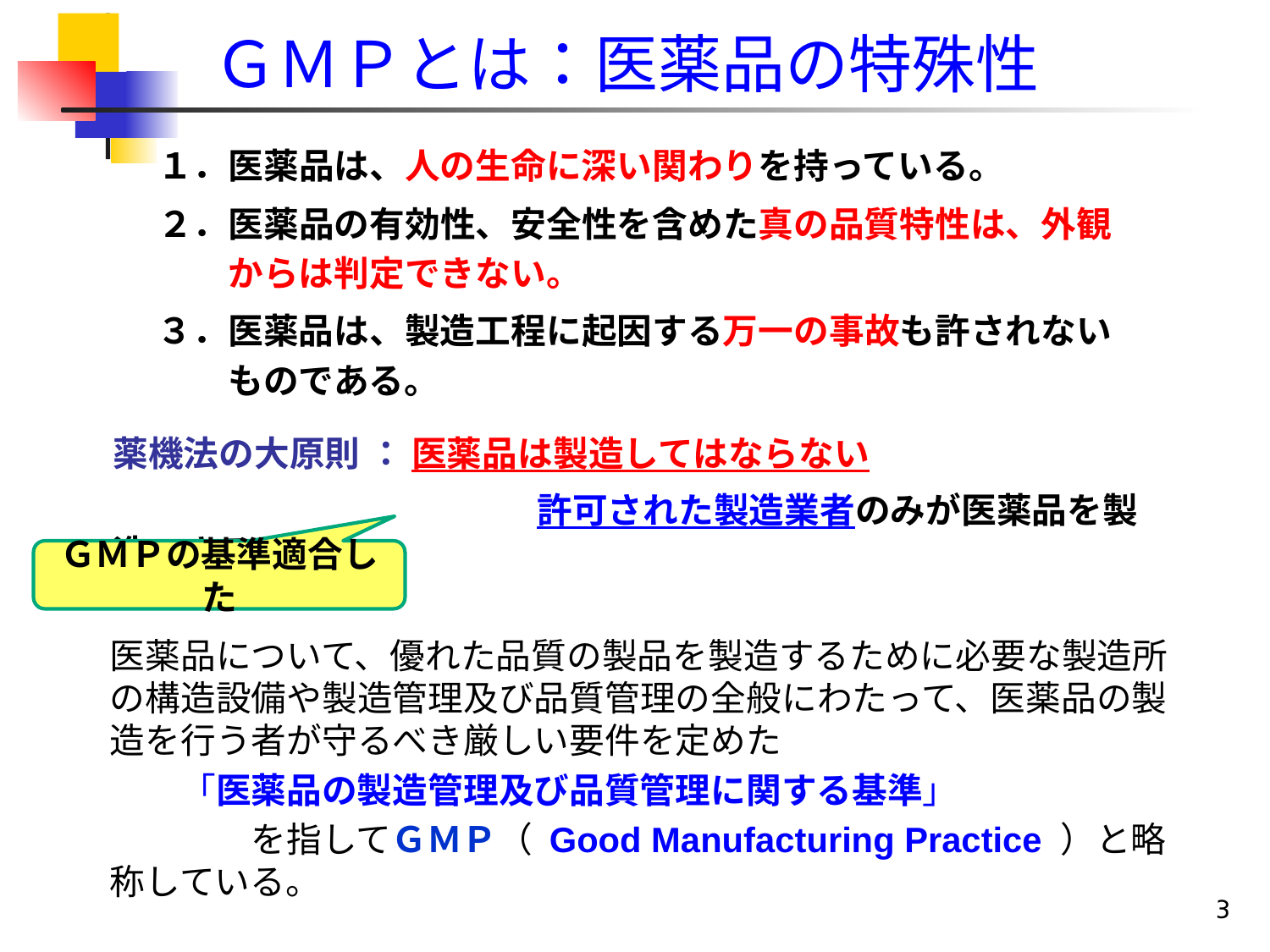

ＧＭＰとは：医薬品の特殊性
１．医薬品は、人の生命に深い関わりを持っている。
２．医薬品の有効性、安全性を含めた真の品質特性は、外観
　　からは判定できない。
３．医薬品は、製造工程に起因する万一の事故も許されない
　　ものである。
薬機法の大原則 ： 医薬品は製造してはならない
　　　　　　　　　　　　許可された製造業者のみが医薬品を製造できる
ＧＭＰの基準適合した
医薬品について、優れた品質の製品を製造するために必要な製造所の構造設備や製造管理及び品質管理の全般にわたって、医薬品の製造を行う者が守るべき厳しい要件を定めた
　　「医薬品の製造管理及び品質管理に関する基準」
　　　　を指してＧＭＰ（ Good Manufacturing Practice ）と略称している。
3